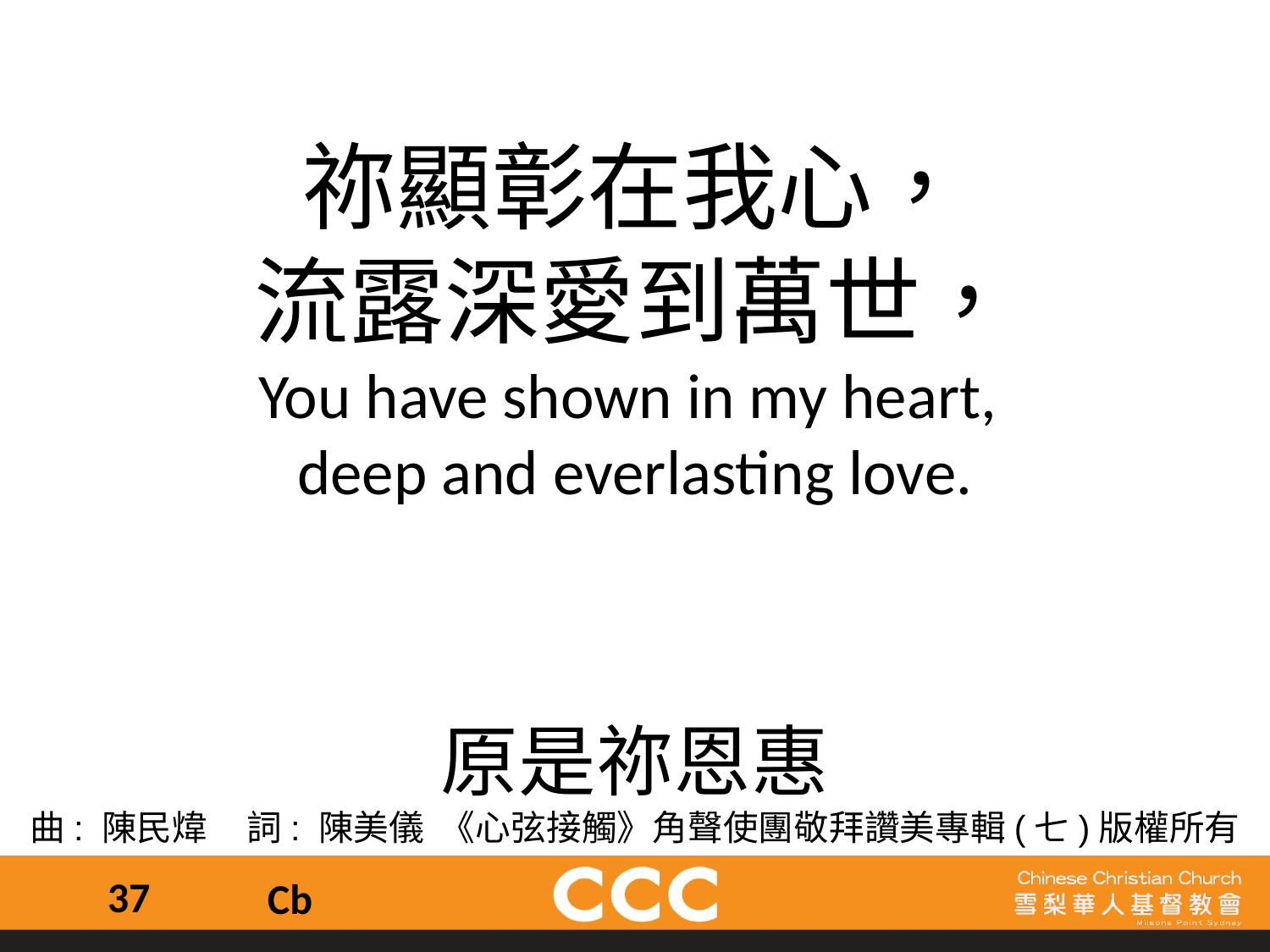

祢顯彰在我心，
流露深愛到萬世，
You have shown in my heart,
deep and everlasting love.
原是祢恩惠
曲: 陳民煒     詞: 陳美儀  《心弦接觸》角聲使團敬拜讚美專輯(七)版權所有
37
Cb